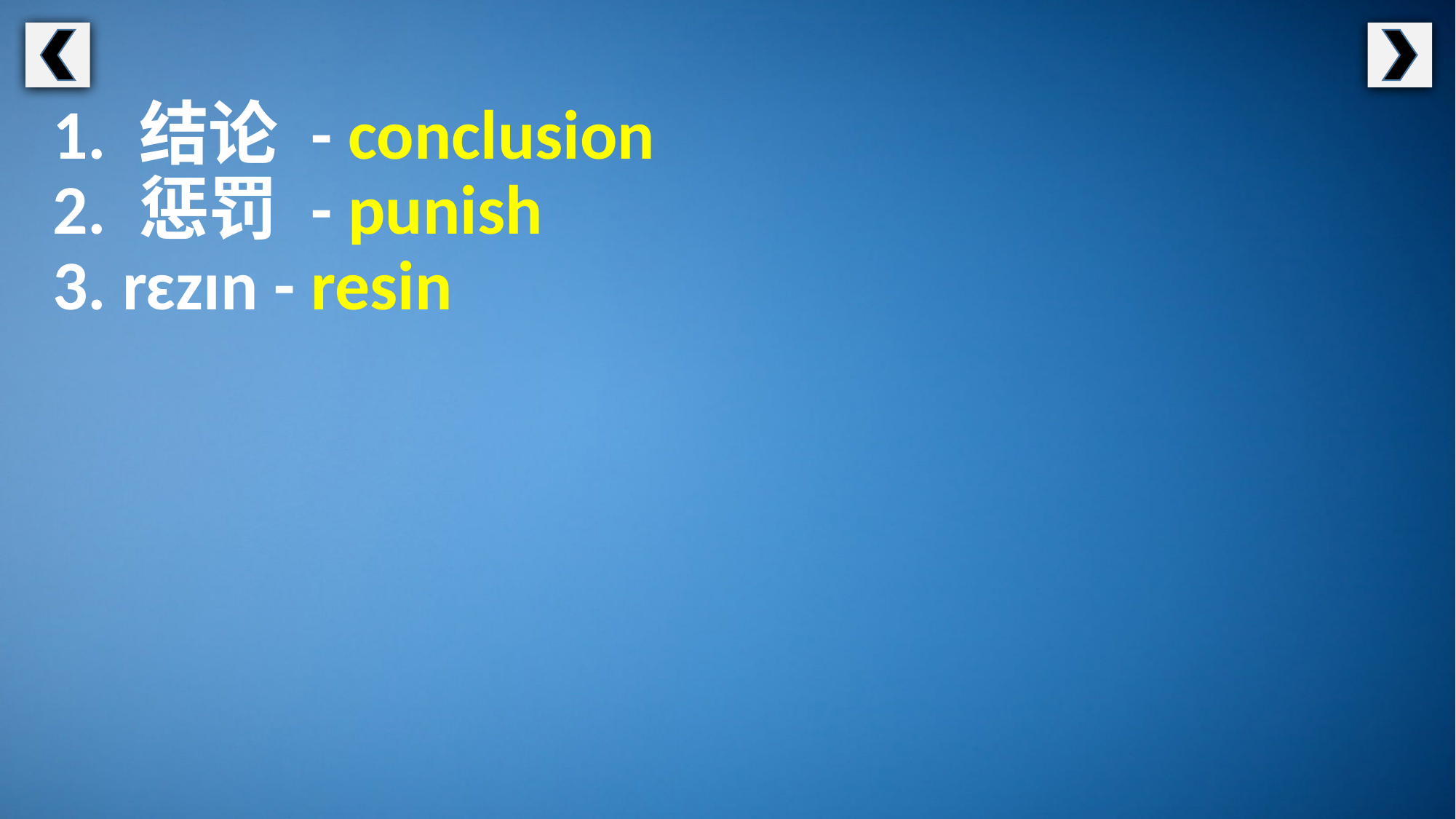

1. 结论 - conclusion
2. 惩罚 - punish
3. rɛzɪn - resin